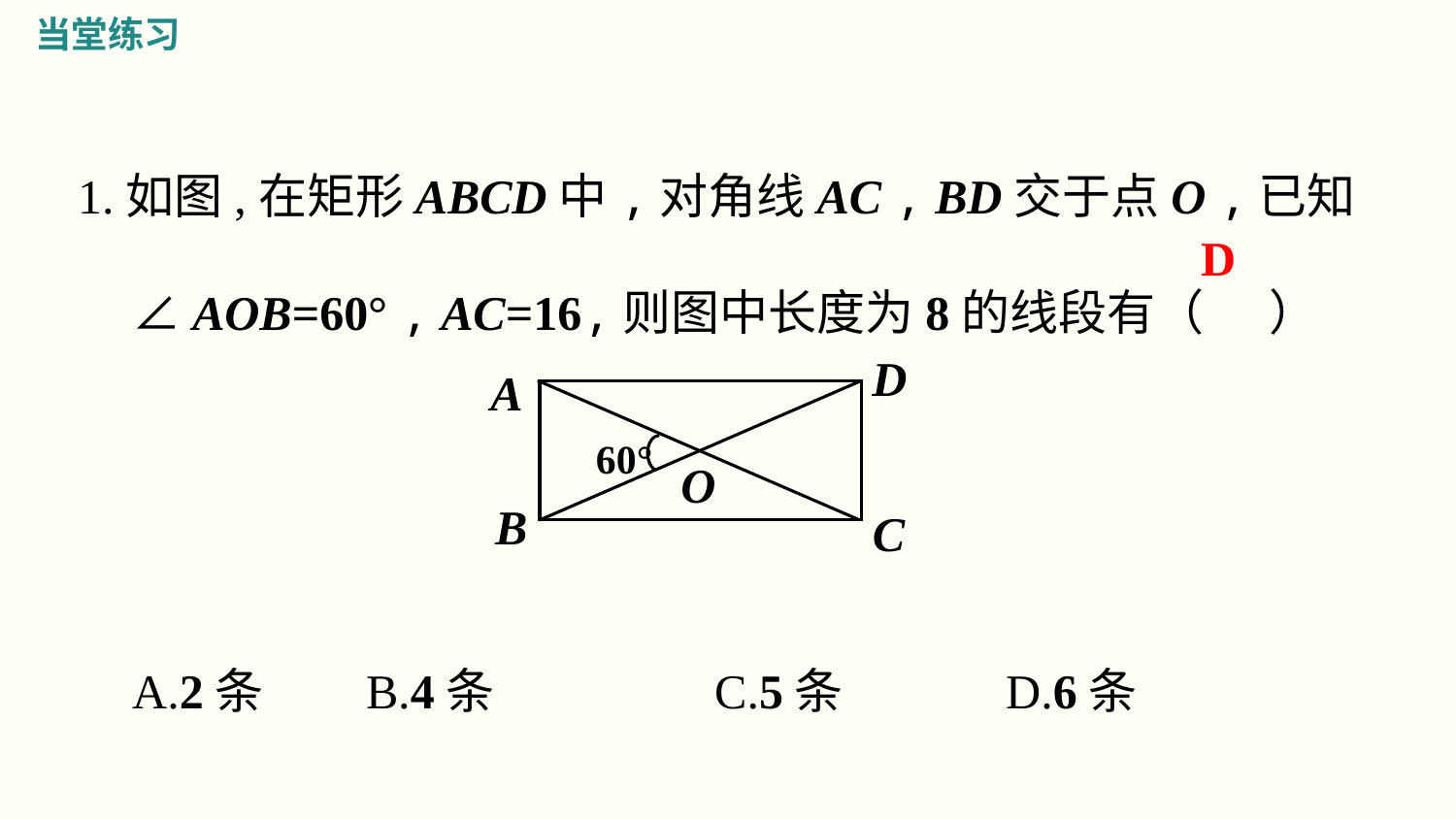

当堂练习
1.如图,在矩形ABCD中,对角线AC , BD交于点O ,已知∠AOB=60° , AC=16,则图中长度为8的线段有（      ）

	A.2条	       B.4条	        	C.5条	      	D.6条
D
D
A

60°

O
B
C